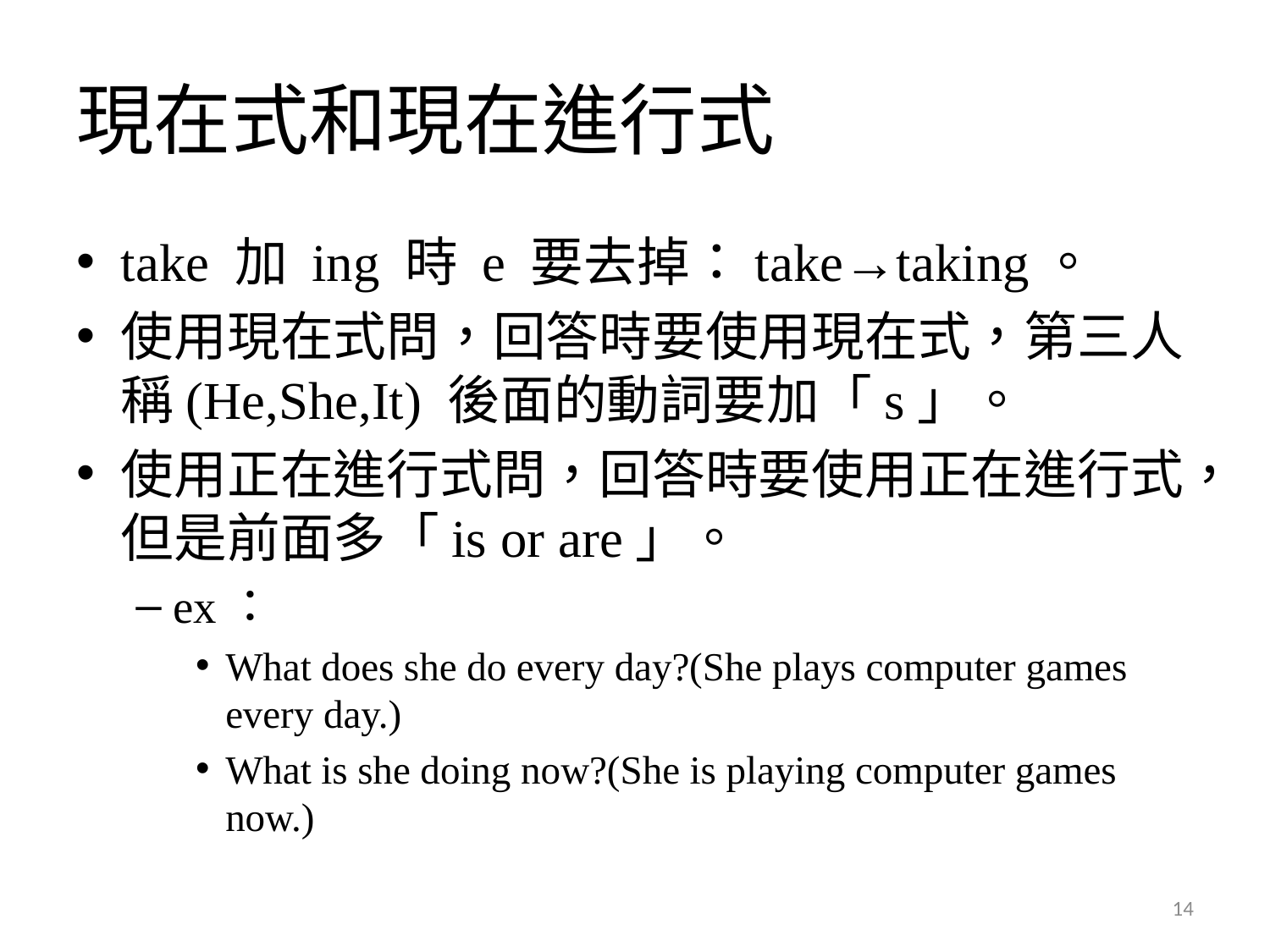

# 現在式和現在進行式
take 加 ing 時 e 要去掉：take→taking。
使用現在式問，回答時要使用現在式，第三人稱(He,She,It) 後面的動詞要加「s」。
使用正在進行式問，回答時要使用正在進行式，但是前面多「is or are」。
ex：
What does she do every day?(She plays computer games every day.)
What is she doing now?(She is playing computer games now.)
14